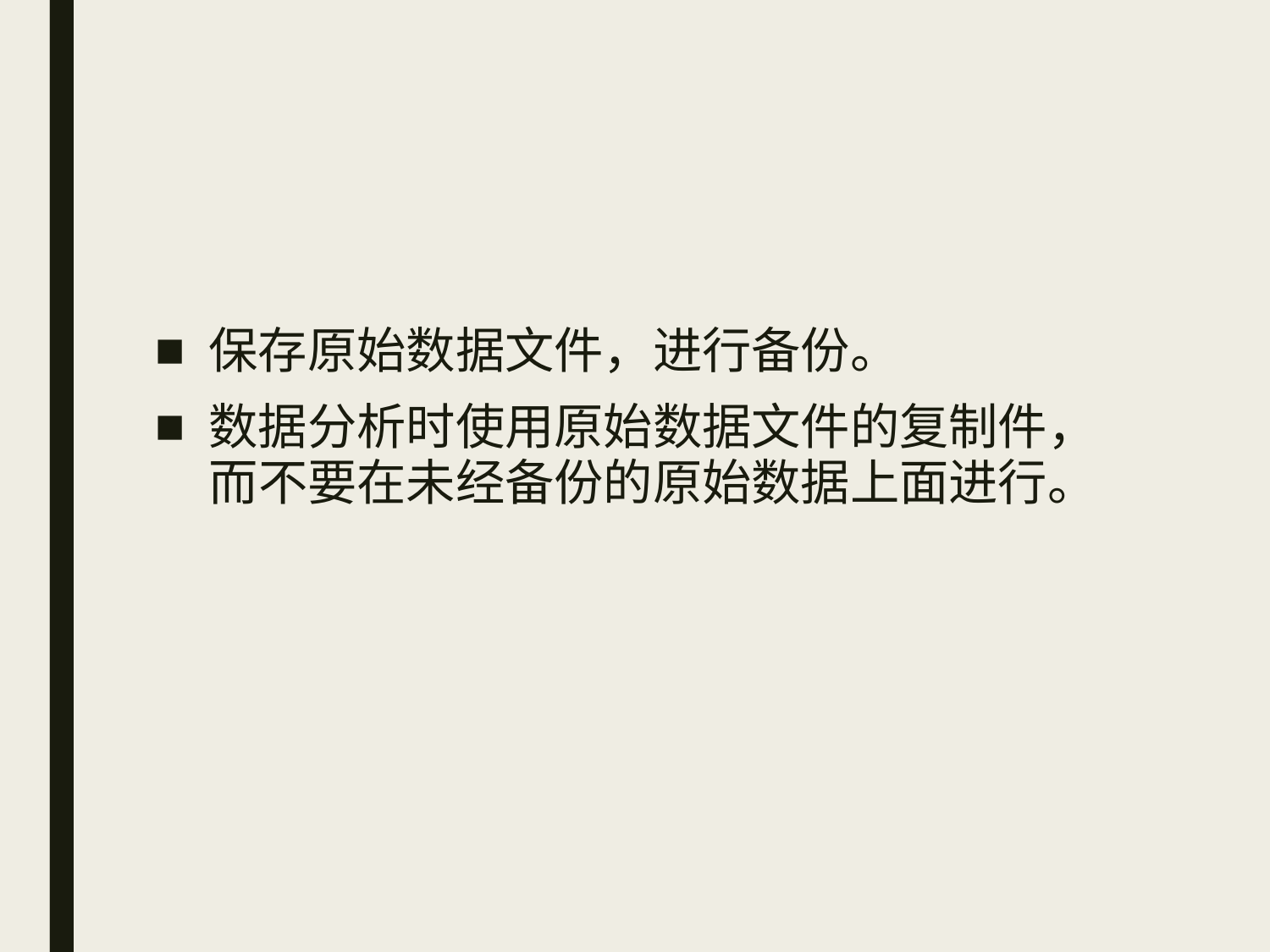

#
保存原始数据文件，进行备份。
数据分析时使用原始数据文件的复制件，而不要在未经备份的原始数据上面进行。